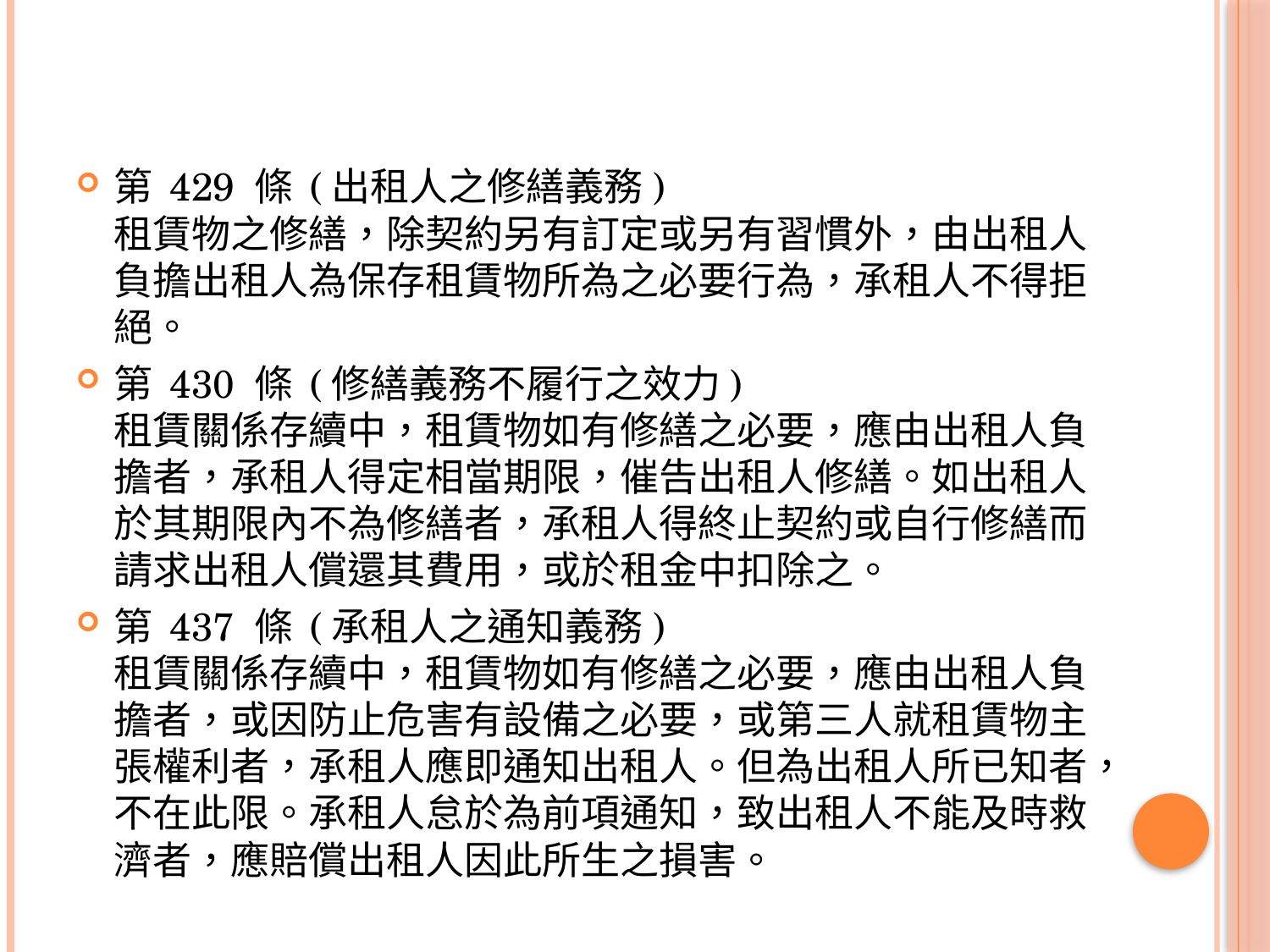

#
第 429 條 (出租人之修繕義務)
租賃物之修繕，除契約另有訂定或另有習慣外，由出租人負擔出租人為保存租賃物所為之必要行為，承租人不得拒絕。
第 430 條 (修繕義務不履行之效力)
租賃關係存續中，租賃物如有修繕之必要，應由出租人負擔者，承租人得定相當期限，催告出租人修繕。如出租人於其期限內不為修繕者，承租人得終止契約或自行修繕而請求出租人償還其費用，或於租金中扣除之。
第 437 條 (承租人之通知義務)
租賃關係存續中，租賃物如有修繕之必要，應由出租人負擔者，或因防止危害有設備之必要，或第三人就租賃物主張權利者，承租人應即通知出租人。但為出租人所已知者，不在此限。承租人怠於為前項通知，致出租人不能及時救濟者，應賠償出租人因此所生之損害。